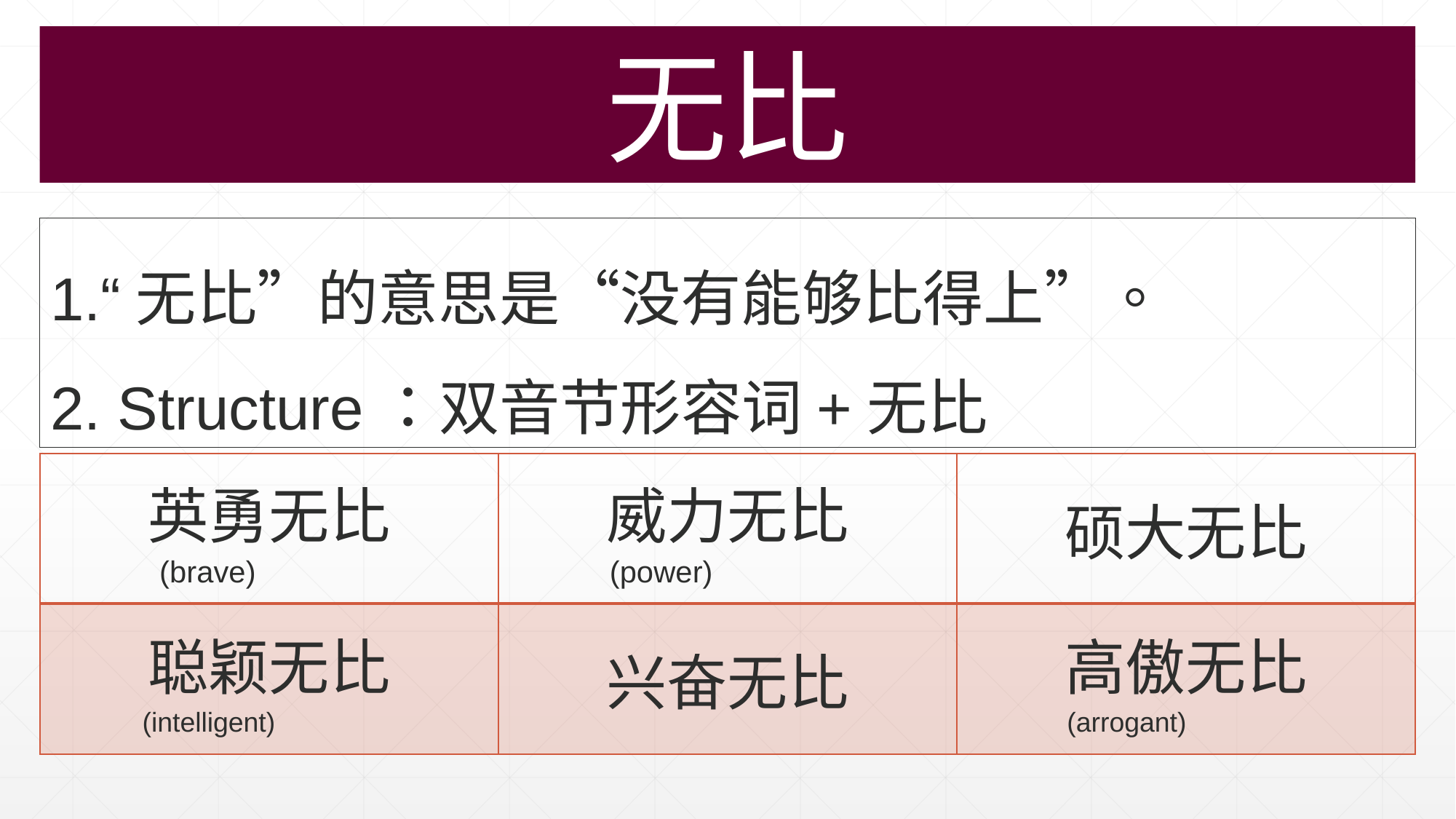

无比
1.“无比”的意思是“没有能够比得上”。
2. Structure：双音节形容词+无比
| 英勇无比 (brave) | 威力无比 (power) | 硕大无比 |
| --- | --- | --- |
| 聪颖无比 (intelligent) | 兴奋无比 | 高傲无比 (arrogant) |